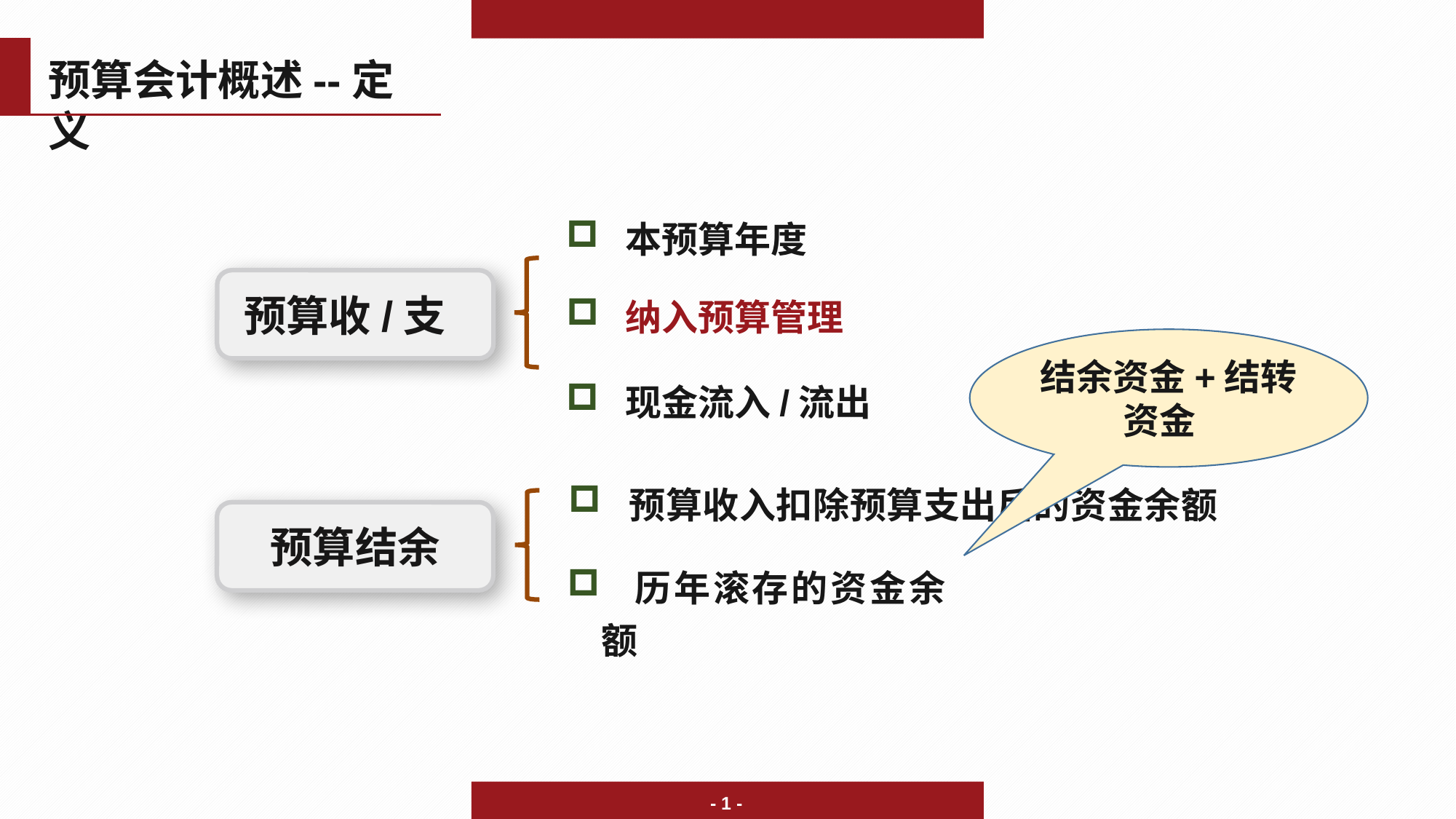

预算会计概述--定义
  本预算年度

预算收/支
  纳入预算管理
结余资金+结转资金
  现金流入/流出
  预算收入扣除预算支出后的资金余额

预算结余
  历年滚存的资金余额

- 1 -